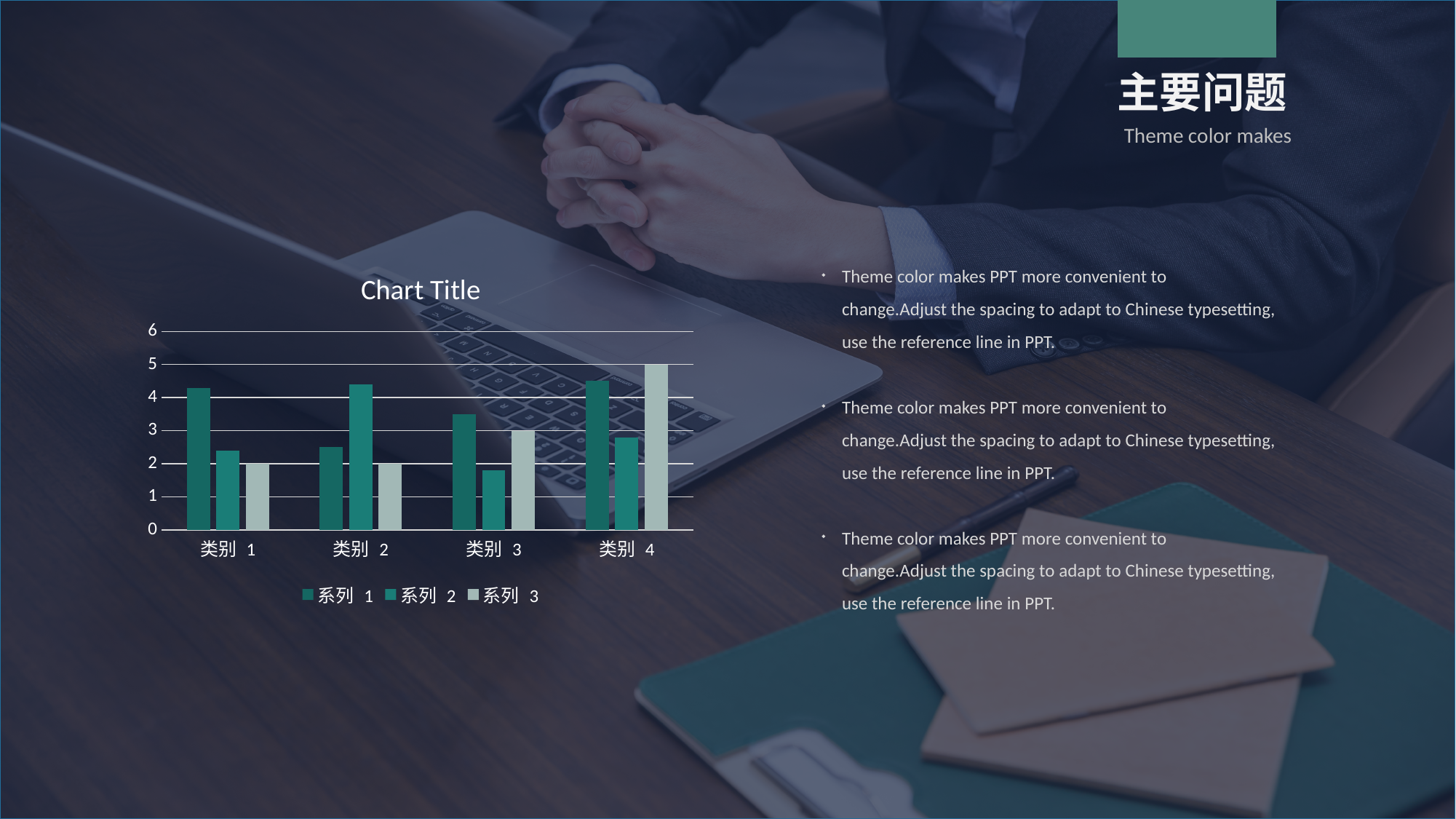

主要问题
Theme color makes
Theme color makes PPT more convenient to change.Adjust the spacing to adapt to Chinese typesetting, use the reference line in PPT.

Theme color makes PPT more convenient to change.Adjust the spacing to adapt to Chinese typesetting, use the reference line in PPT.

Theme color makes PPT more convenient to change.Adjust the spacing to adapt to Chinese typesetting, use the reference line in PPT.

### Chart:

| Category | 系列 1 | 系列 2 | 系列 3 |
|---|---|---|---|
| 类别 1 | 4.3 | 2.4 | 2.0 |
| 类别 2 | 2.5 | 4.4 | 2.0 |
| 类别 3 | 3.5 | 1.8 | 3.0 |
| 类别 4 | 4.5 | 2.8 | 5.0 |